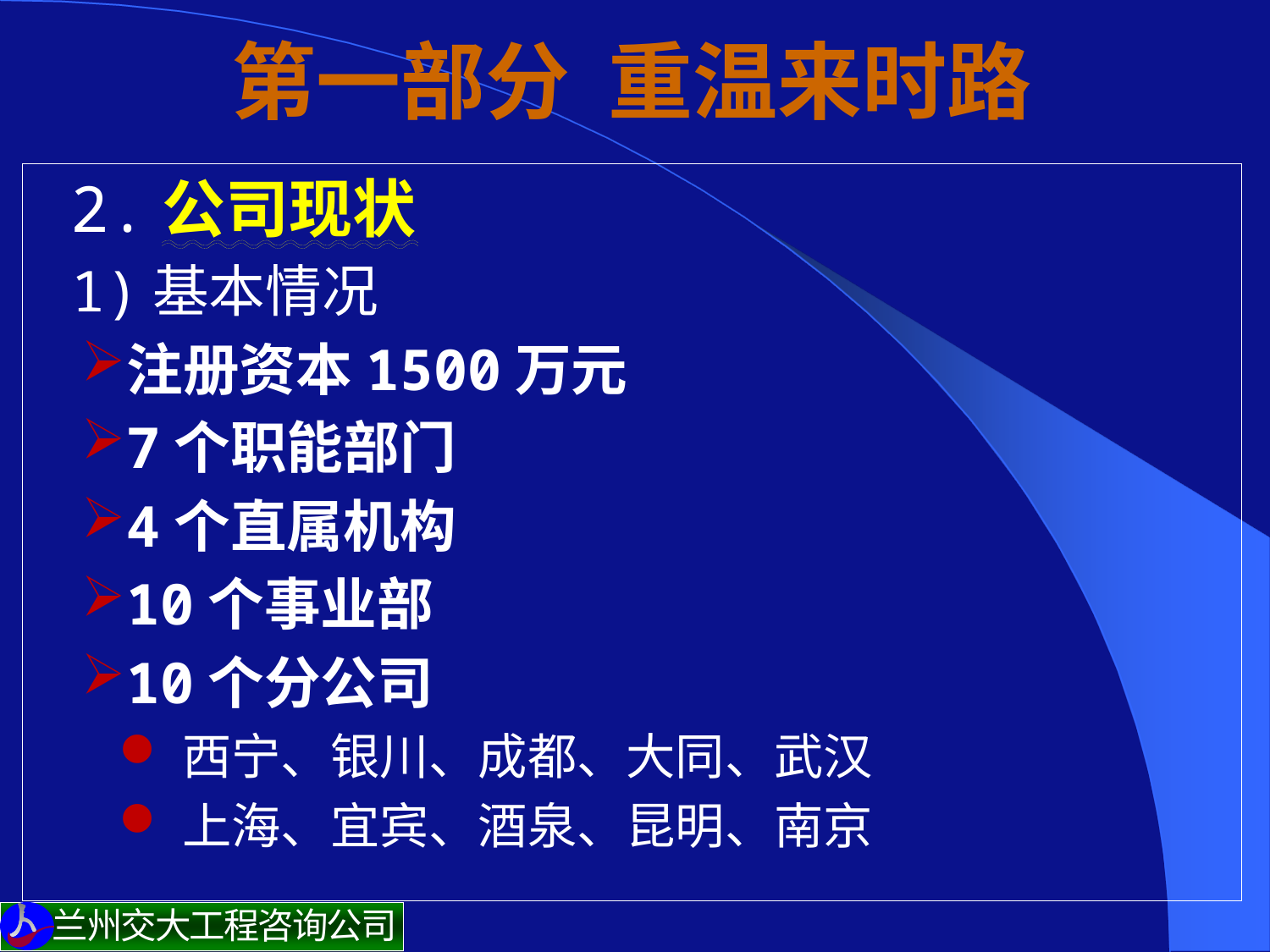

# 第一部分  重温来时路
 2.公司现状
1)基本情况
注册资本1500万元
7个职能部门
4个直属机构
10个事业部
10个分公司
西宁、银川、成都、大同、武汉
上海、宜宾、酒泉、昆明、南京